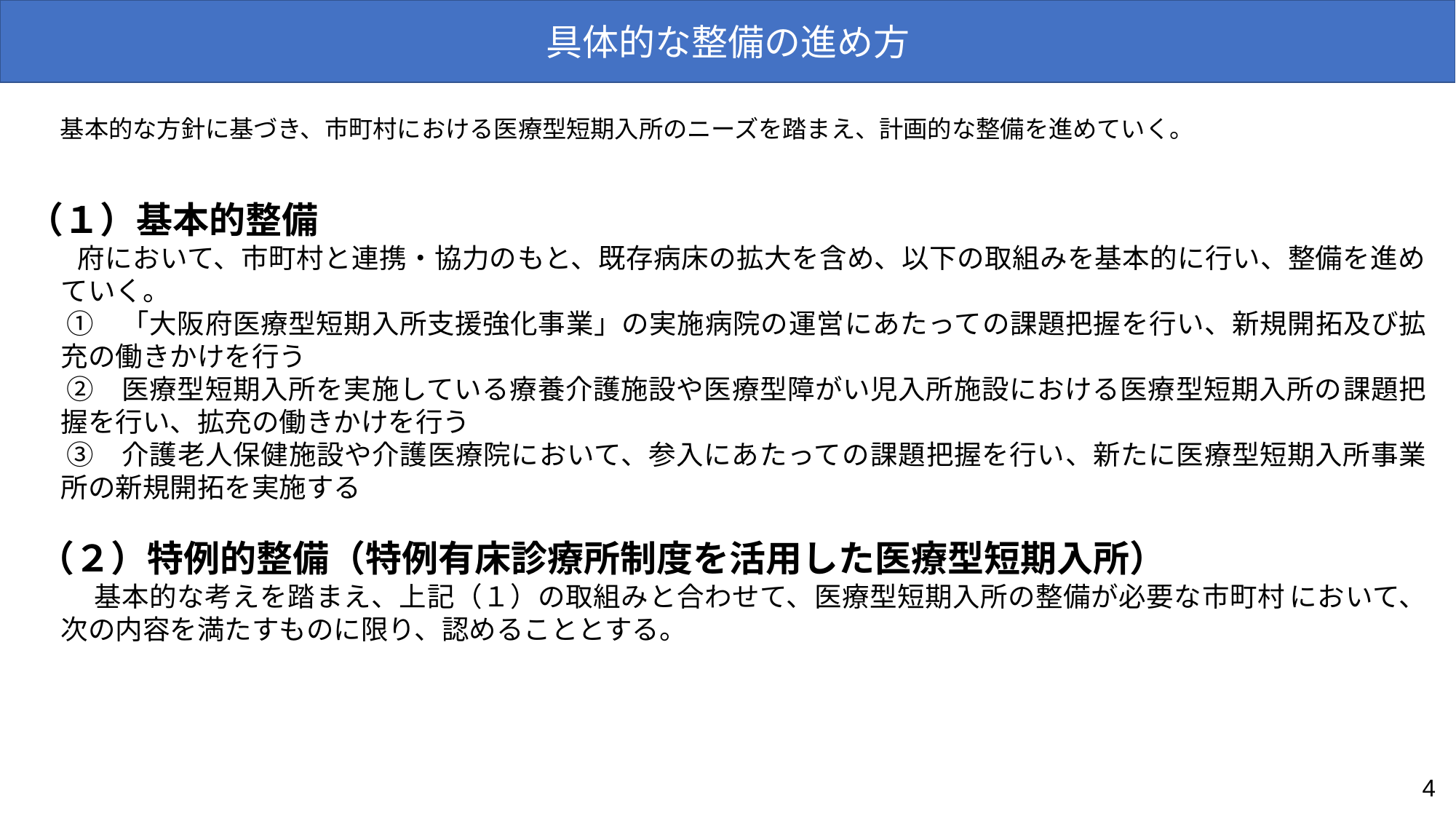

具体的な整備の進め方
　基本的な方針に基づき、市町村における医療型短期入所のニーズを踏まえ、計画的な整備を進めていく。
（１）基本的整備
府において、市町村と連携・協力のもと、既存病床の拡大を含め、以下の取組みを基本的に行い、整備を進めていく。
　　①　「大阪府医療型短期入所支援強化事業」の実施病院の運営にあたっての課題把握を行い、新規開拓及び拡充の働きかけを行う
　　②　医療型短期入所を実施している療養介護施設や医療型障がい児入所施設における医療型短期入所の課題把握を行い、拡充の働きかけを行う
　　③　介護老人保健施設や介護医療院において、参入にあたっての課題把握を行い、新たに医療型短期入所事業所の新規開拓を実施する

　（２）特例的整備（特例有床診療所制度を活用した医療型短期入所）
　　　基本的な考えを踏まえ、上記（１）の取組みと合わせて、医療型短期入所の整備が必要な市町村 において、次の内容を満たすものに限り、認めることとする。

4